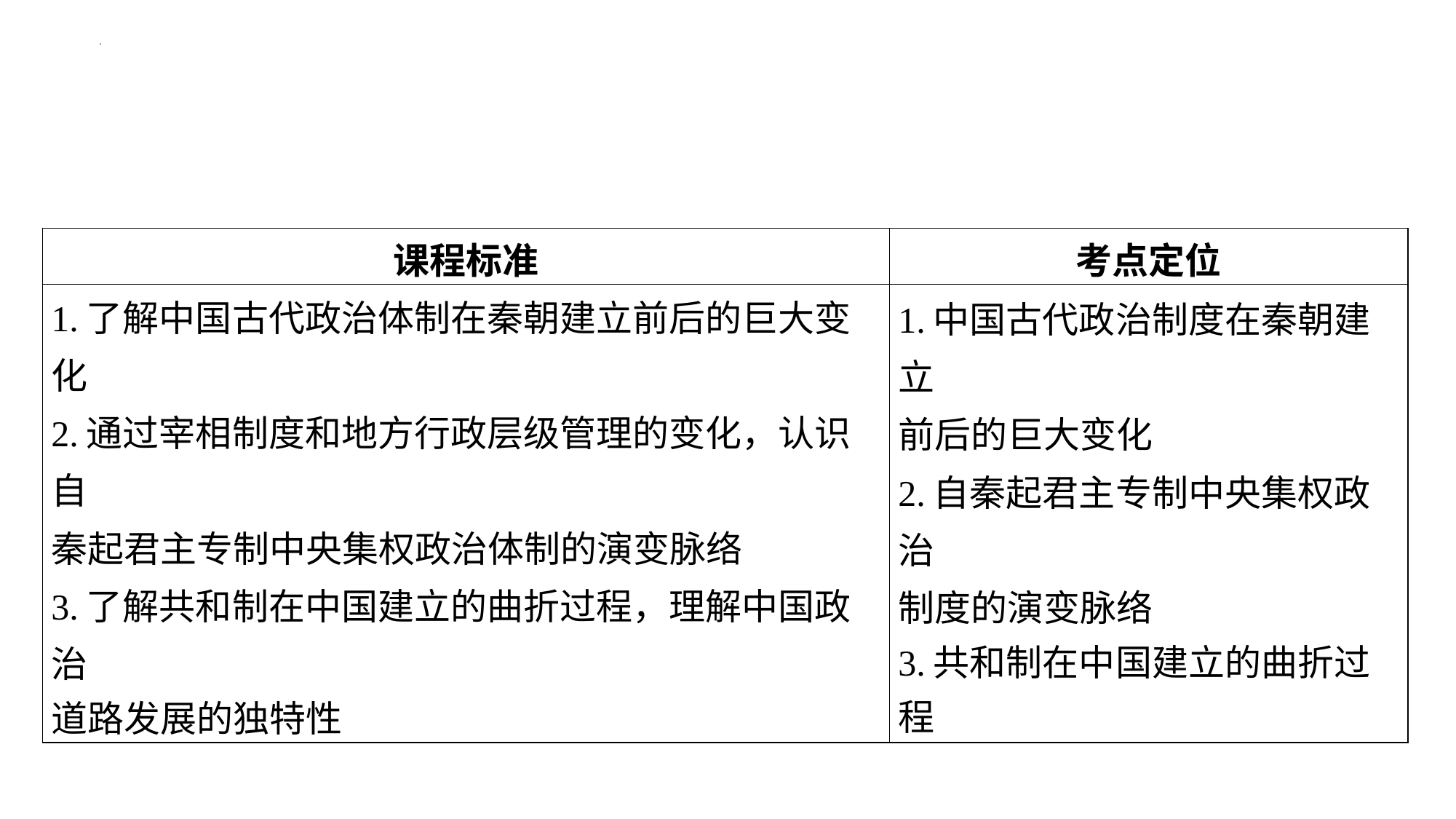

| 课程标准 | 考点定位 |
| --- | --- |
| 1.了解中国古代政治体制在秦朝建立前后的巨大变化 2.通过宰相制度和地方行政层级管理的变化，认识自 秦起君主专制中央集权政治体制的演变脉络 3.了解共和制在中国建立的曲折过程，理解中国政治 道路发展的独特性 | 1.中国古代政治制度在秦朝建立 前后的巨大变化 2.自秦起君主专制中央集权政治 制度的演变脉络 3.共和制在中国建立的曲折过程 |